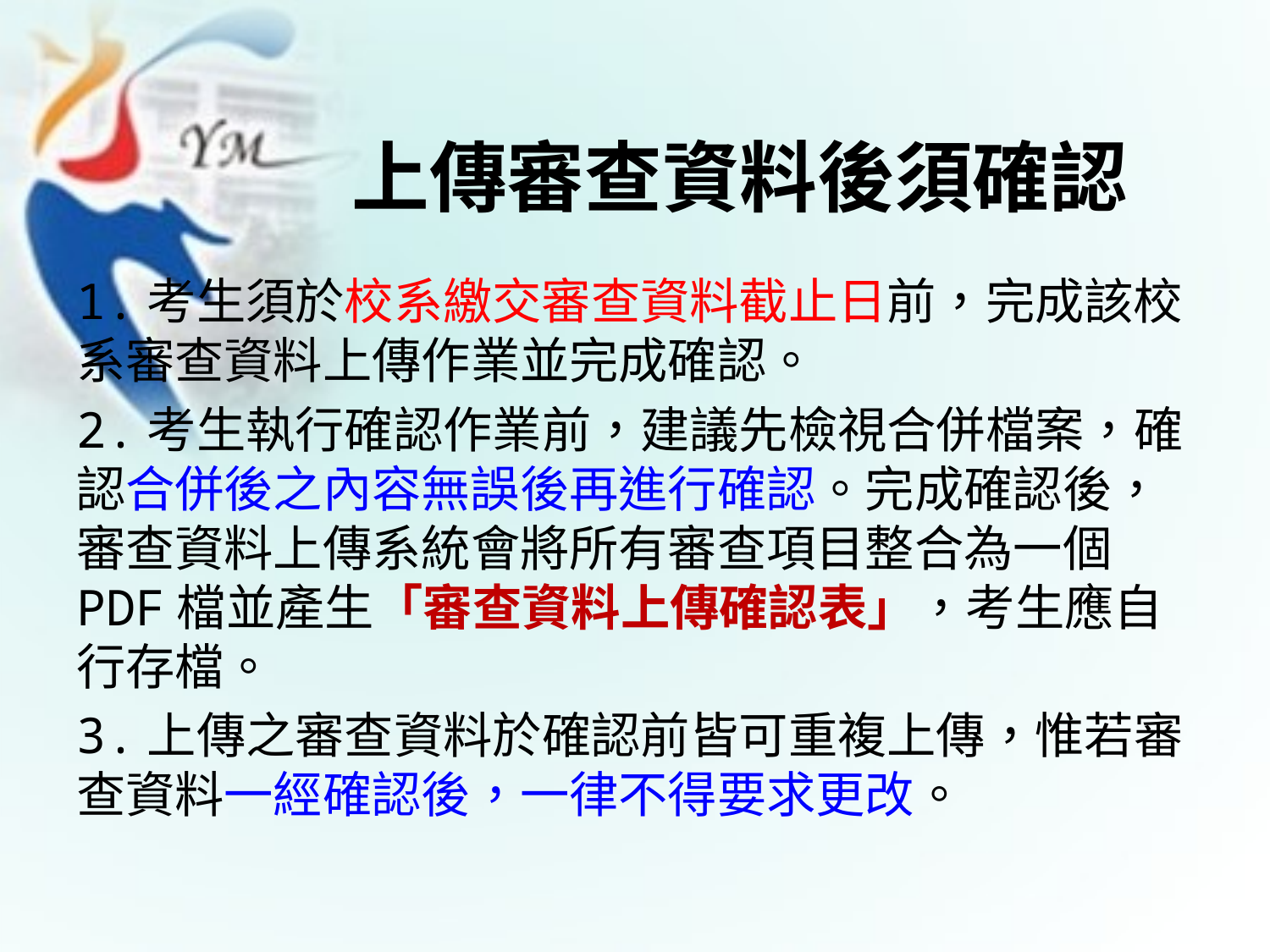

# 上傳審查資料後須確認
1.考生須於校系繳交審查資料截止日前，完成該校系審查資料上傳作業並完成確認。
2.考生執行確認作業前，建議先檢視合併檔案，確認合併後之內容無誤後再進行確認。完成確認後，審查資料上傳系統會將所有審查項目整合為一個PDF檔並產生「審查資料上傳確認表」，考生應自行存檔。
3.上傳之審查資料於確認前皆可重複上傳，惟若審查資料一經確認後，一律不得要求更改。